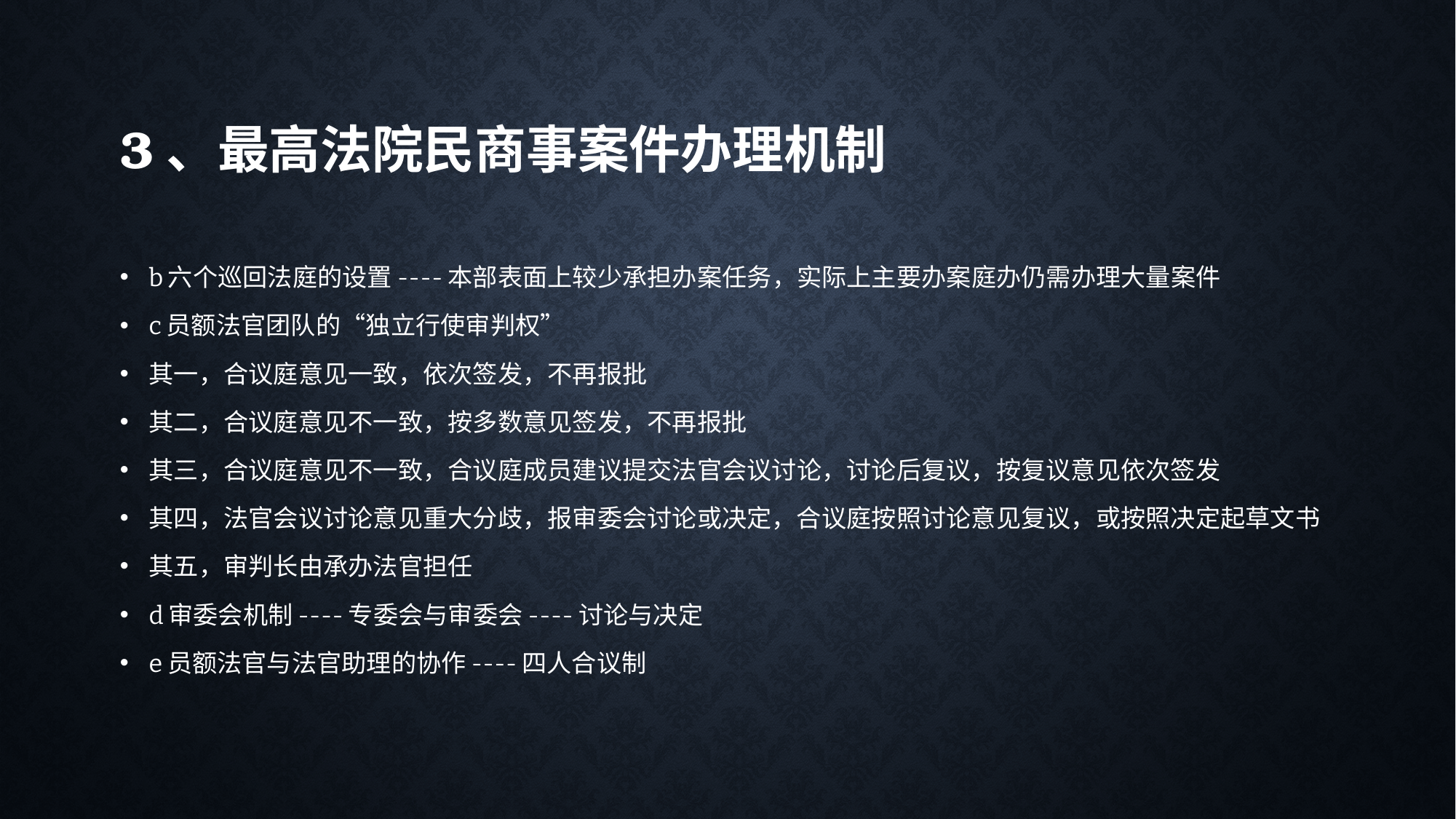

# 3、最高法院民商事案件办理机制
b六个巡回法庭的设置----本部表面上较少承担办案任务，实际上主要办案庭办仍需办理大量案件
c员额法官团队的“独立行使审判权”
其一，合议庭意见一致，依次签发，不再报批
其二，合议庭意见不一致，按多数意见签发，不再报批
其三，合议庭意见不一致，合议庭成员建议提交法官会议讨论，讨论后复议，按复议意见依次签发
其四，法官会议讨论意见重大分歧，报审委会讨论或决定，合议庭按照讨论意见复议，或按照决定起草文书
其五，审判长由承办法官担任
d审委会机制----专委会与审委会----讨论与决定
e员额法官与法官助理的协作----四人合议制